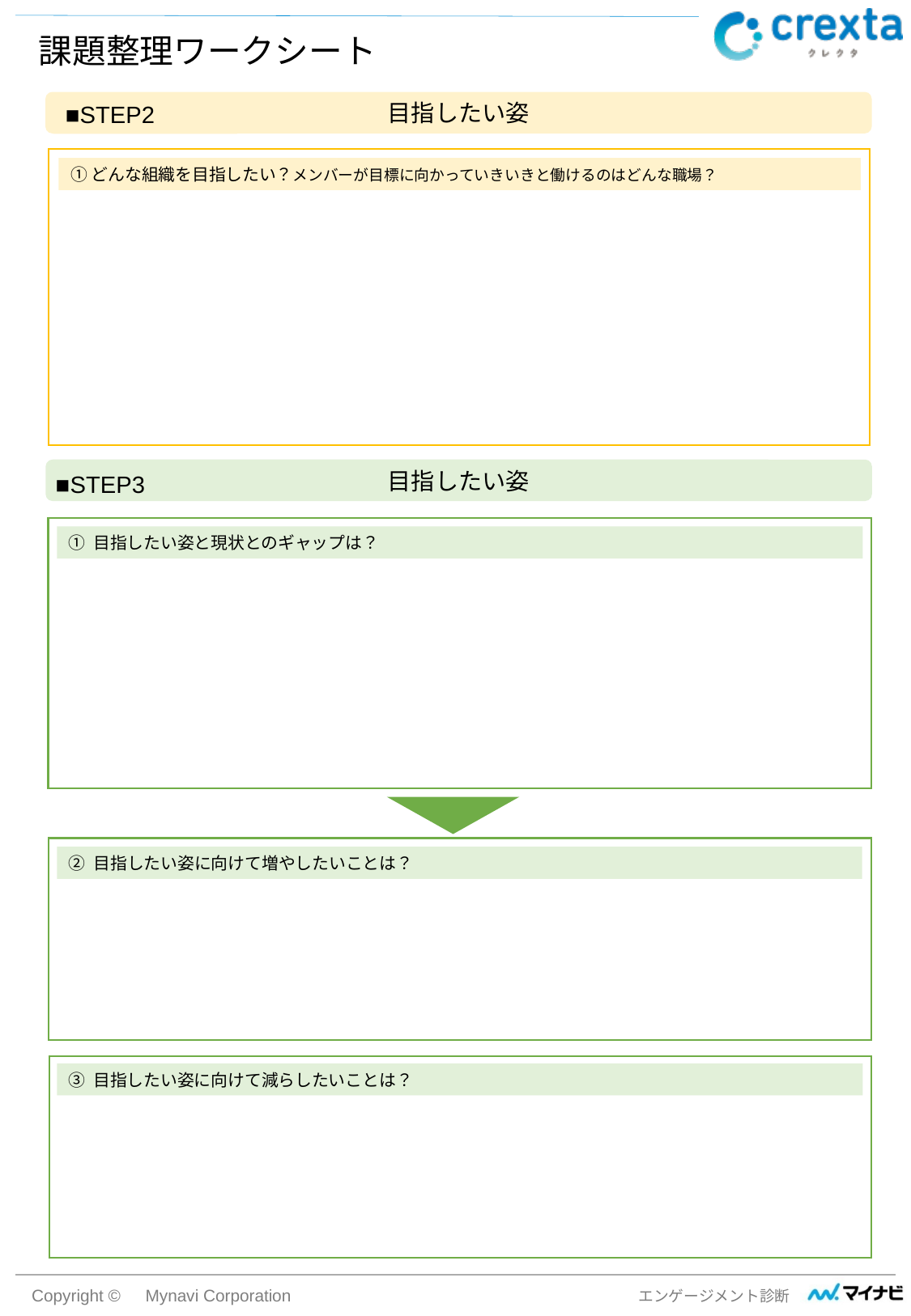

課題整理ワークシート
目指したい姿
■STEP2

①どんな組織を目指したい？メンバーが目標に向かっていきいきと働けるのはどんな職場？
目指したい姿
■STEP3

① 目指したい姿と現状とのギャップは？

② 目指したい姿に向けて増やしたいことは？

③ 目指したい姿に向けて減らしたいことは？